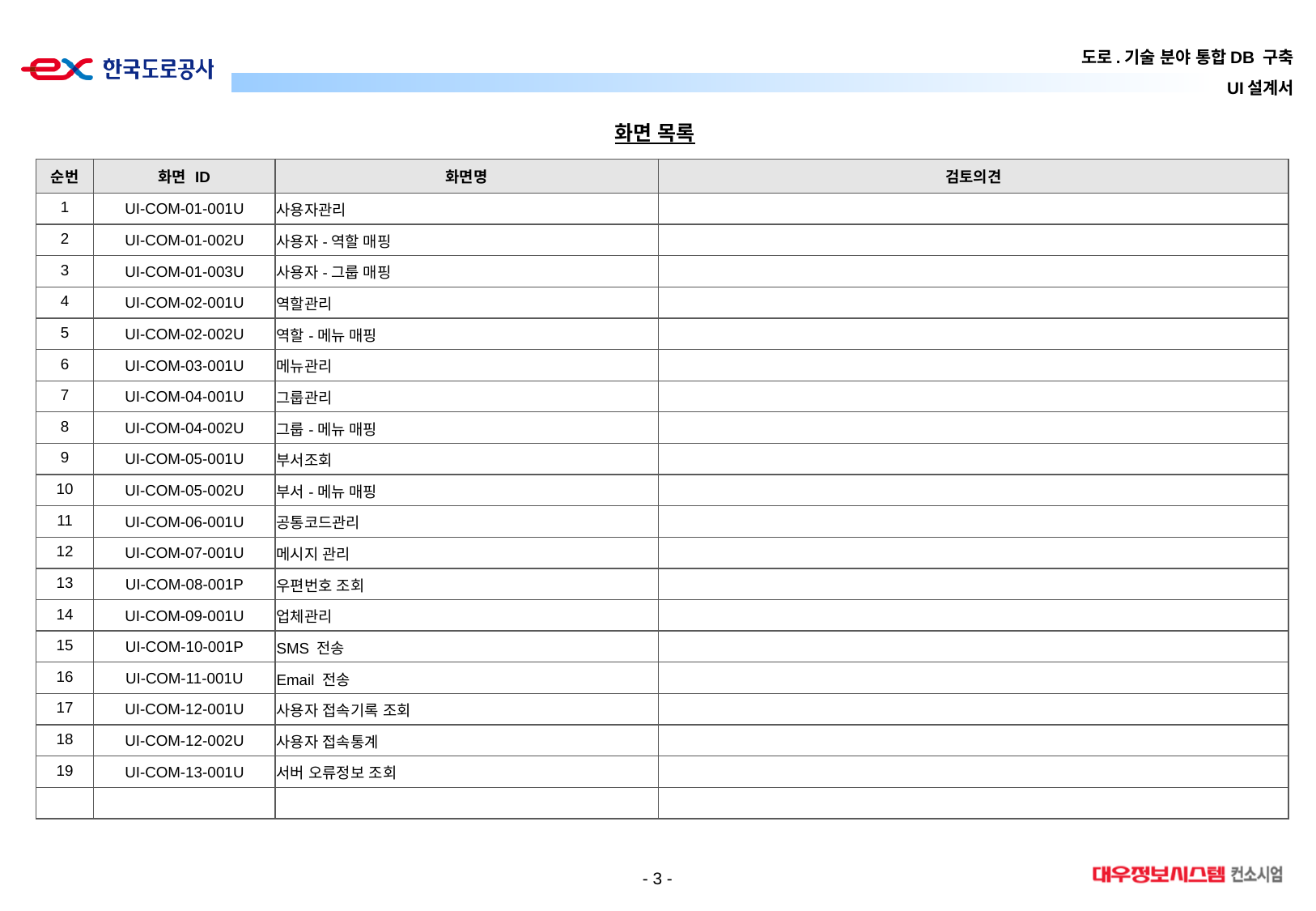

화면 목록
| 순번 | 화면 ID | 화면명 | 검토의견 |
| --- | --- | --- | --- |
| 1 | UI-COM-01-001U | 사용자관리 |  |
| 2 | UI-COM-01-002U | 사용자-역할 매핑 |  |
| 3 | UI-COM-01-003U | 사용자-그룹 매핑 |  |
| 4 | UI-COM-02-001U | 역할관리 |  |
| 5 | UI-COM-02-002U | 역할-메뉴 매핑 |  |
| 6 | UI-COM-03-001U | 메뉴관리 |  |
| 7 | UI-COM-04-001U | 그룹관리 |  |
| 8 | UI-COM-04-002U | 그룹-메뉴 매핑 |  |
| 9 | UI-COM-05-001U | 부서조회 |  |
| 10 | UI-COM-05-002U | 부서-메뉴 매핑 |  |
| 11 | UI-COM-06-001U | 공통코드관리 |  |
| 12 | UI-COM-07-001U | 메시지 관리 |  |
| 13 | UI-COM-08-001P | 우편번호 조회 |  |
| 14 | UI-COM-09-001U | 업체관리 |  |
| 15 | UI-COM-10-001P | SMS 전송 |  |
| 16 | UI-COM-11-001U | Email 전송 |  |
| 17 | UI-COM-12-001U | 사용자 접속기록 조회 |  |
| 18 | UI-COM-12-002U | 사용자 접속통계 |  |
| 19 | UI-COM-13-001U | 서버 오류정보 조회 |  |
|  |  |  |  |